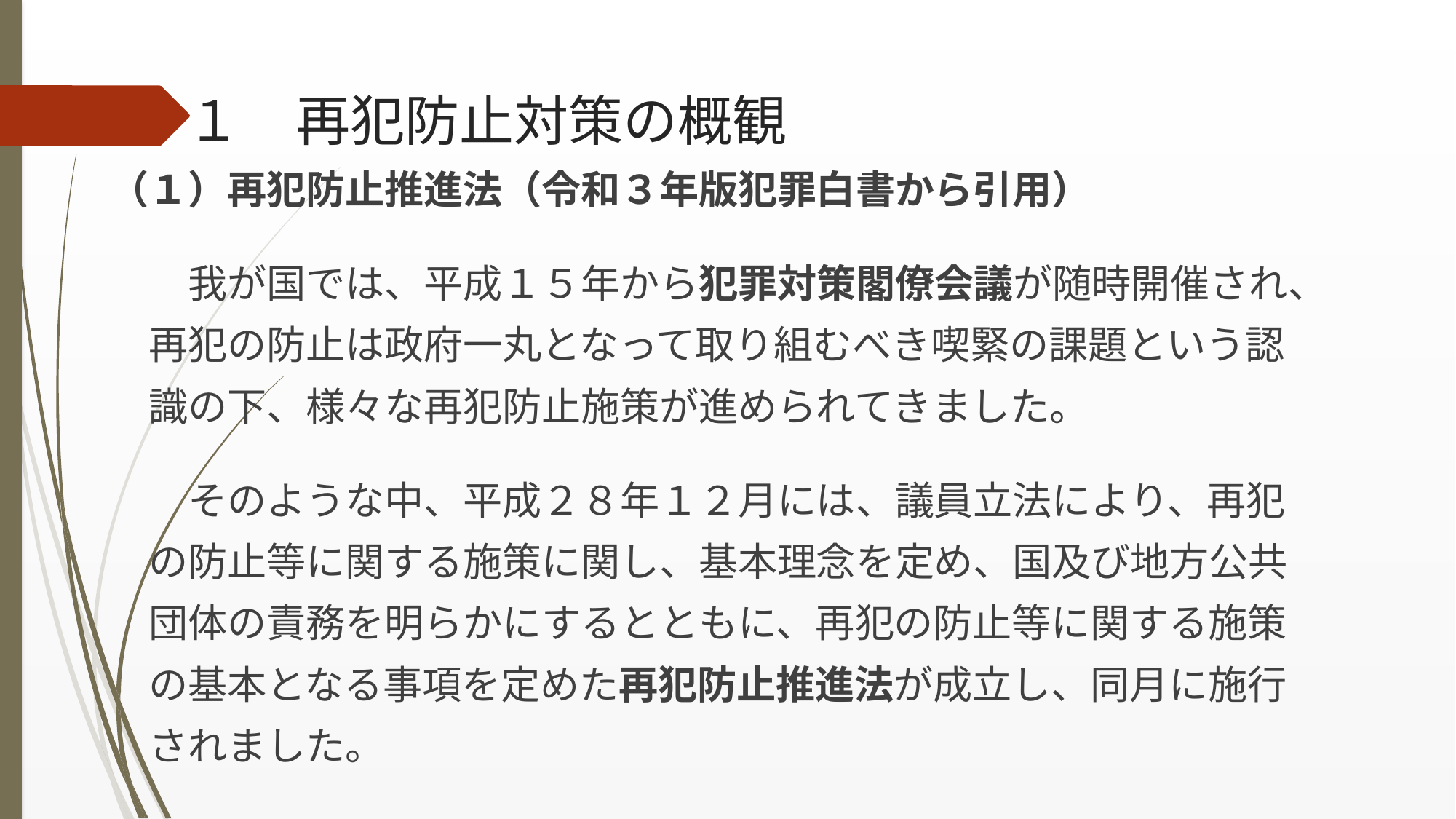

１　再犯防止対策の概観
（１）再犯防止推進法（令和３年版犯罪白書から引用）

　　我が国では、平成１５年から犯罪対策閣僚会議が随時開催され、
　再犯の防止は政府一丸となって取り組むべき喫緊の課題という認
　識の下、様々な再犯防止施策が進められてきました。

　　そのような中、平成２８年１２月には、議員立法により、再犯
　の防止等に関する施策に関し、基本理念を定め、国及び地方公共
　団体の責務を明らかにするとともに、再犯の防止等に関する施策
　の基本となる事項を定めた再犯防止推進法が成立し、同月に施行
　されました。